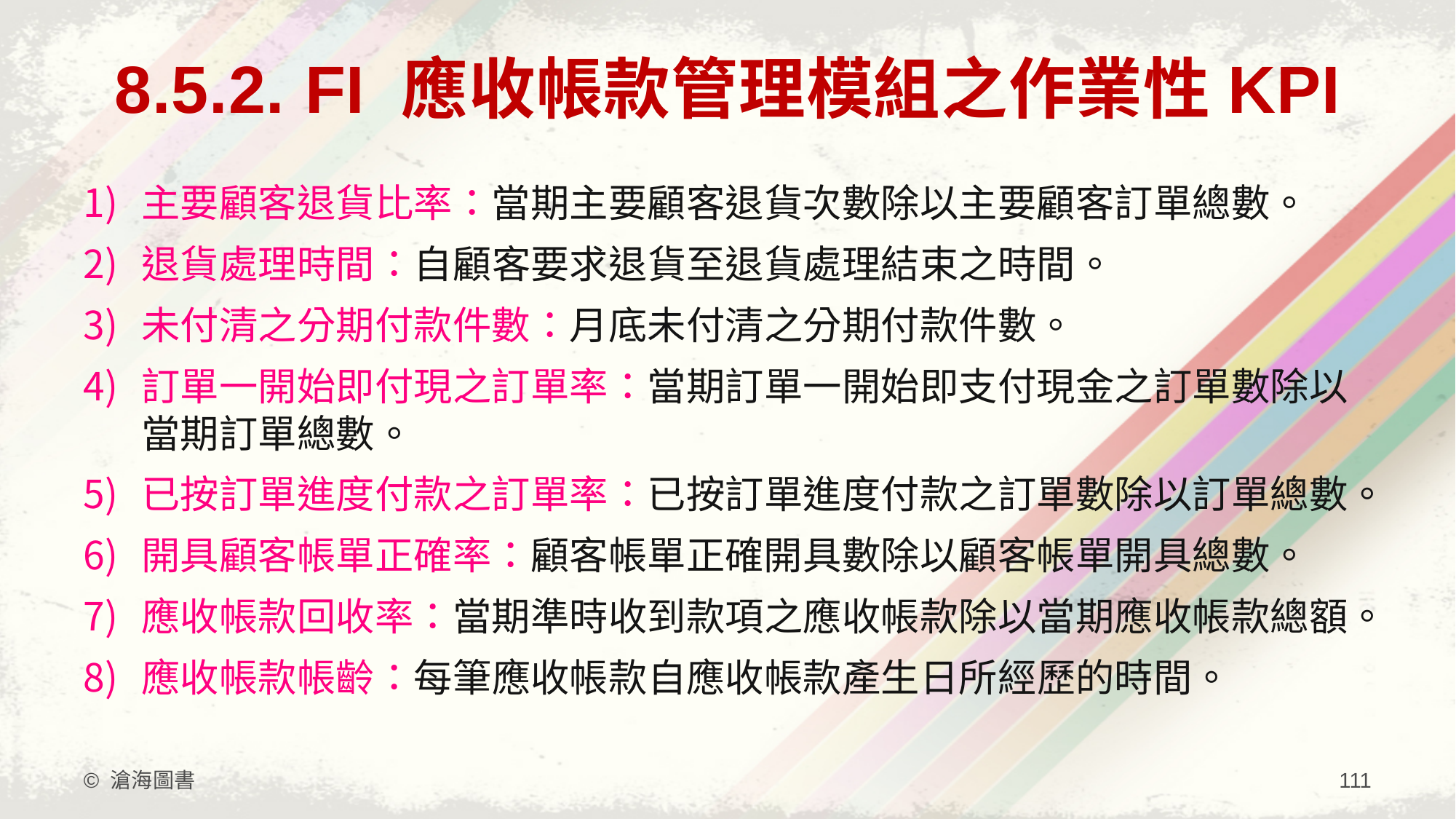

# 8.5.2. FI 應收帳款管理模組之作業性KPI
主要顧客退貨比率：當期主要顧客退貨次數除以主要顧客訂單總數。
退貨處理時間：自顧客要求退貨至退貨處理結束之時間。
未付清之分期付款件數：月底未付清之分期付款件數。
訂單一開始即付現之訂單率：當期訂單一開始即支付現金之訂單數除以當期訂單總數。
已按訂單進度付款之訂單率：已按訂單進度付款之訂單數除以訂單總數。
開具顧客帳單正確率：顧客帳單正確開具數除以顧客帳單開具總數。
應收帳款回收率：當期準時收到款項之應收帳款除以當期應收帳款總額。
應收帳款帳齡：每筆應收帳款自應收帳款產生日所經歷的時間。

© 滄海圖書
111